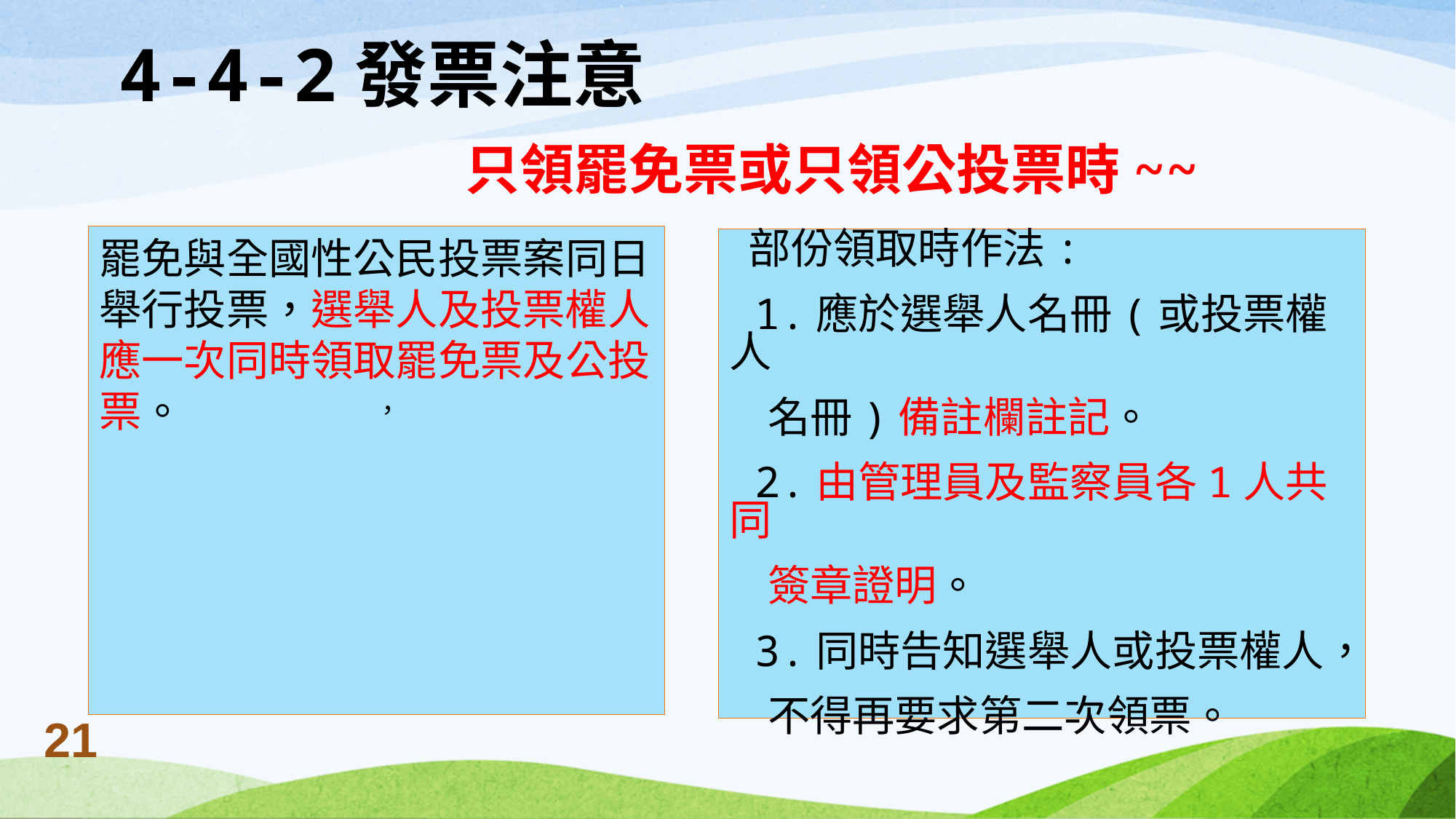

# 4-4-2發票注意
只領罷免票或只領公投票時~~
罷免與全國性公民投票案同日舉行投票，選舉人及投票權人應一次同時領取罷免票及公投票。
 部份領取時作法:
 1.應於選舉人名冊(或投票權人
   名冊)備註欄註記。
 2.由管理員及監察員各1人共同
   簽章證明。
 3.同時告知選舉人或投票權人，
   不得再要求第二次領票。
，
21